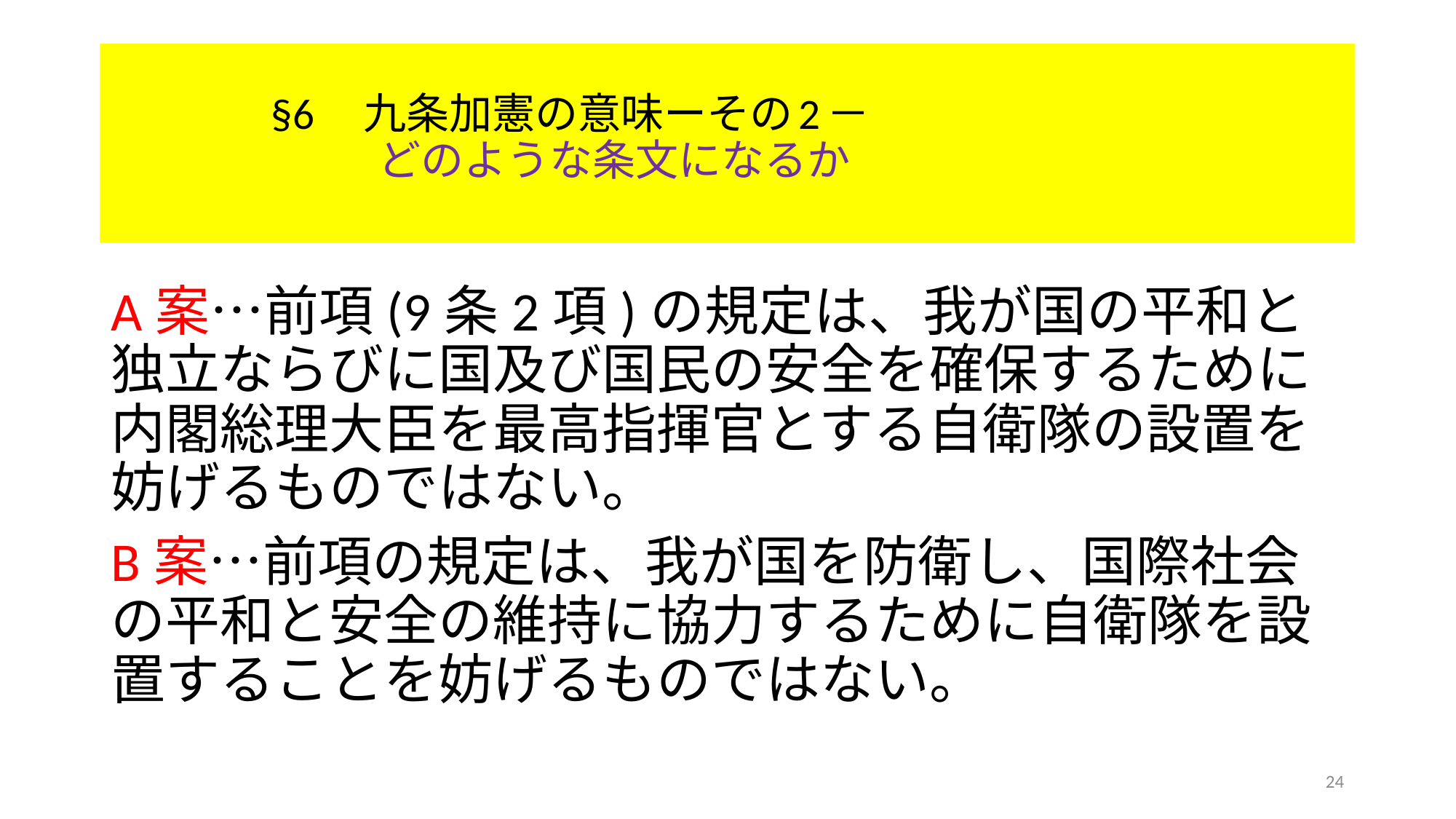

# §6　九条加憲の意味ーその2－ 　　　　　　    どのような条文になるか
A案…前項(9条2項)の規定は、我が国の平和と独立ならびに国及び国民の安全を確保するために内閣総理大臣を最高指揮官とする自衛隊の設置を妨げるものではない。
B案…前項の規定は、我が国を防衛し、国際社会の平和と安全の維持に協力するために自衛隊を設置することを妨げるものではない。
24